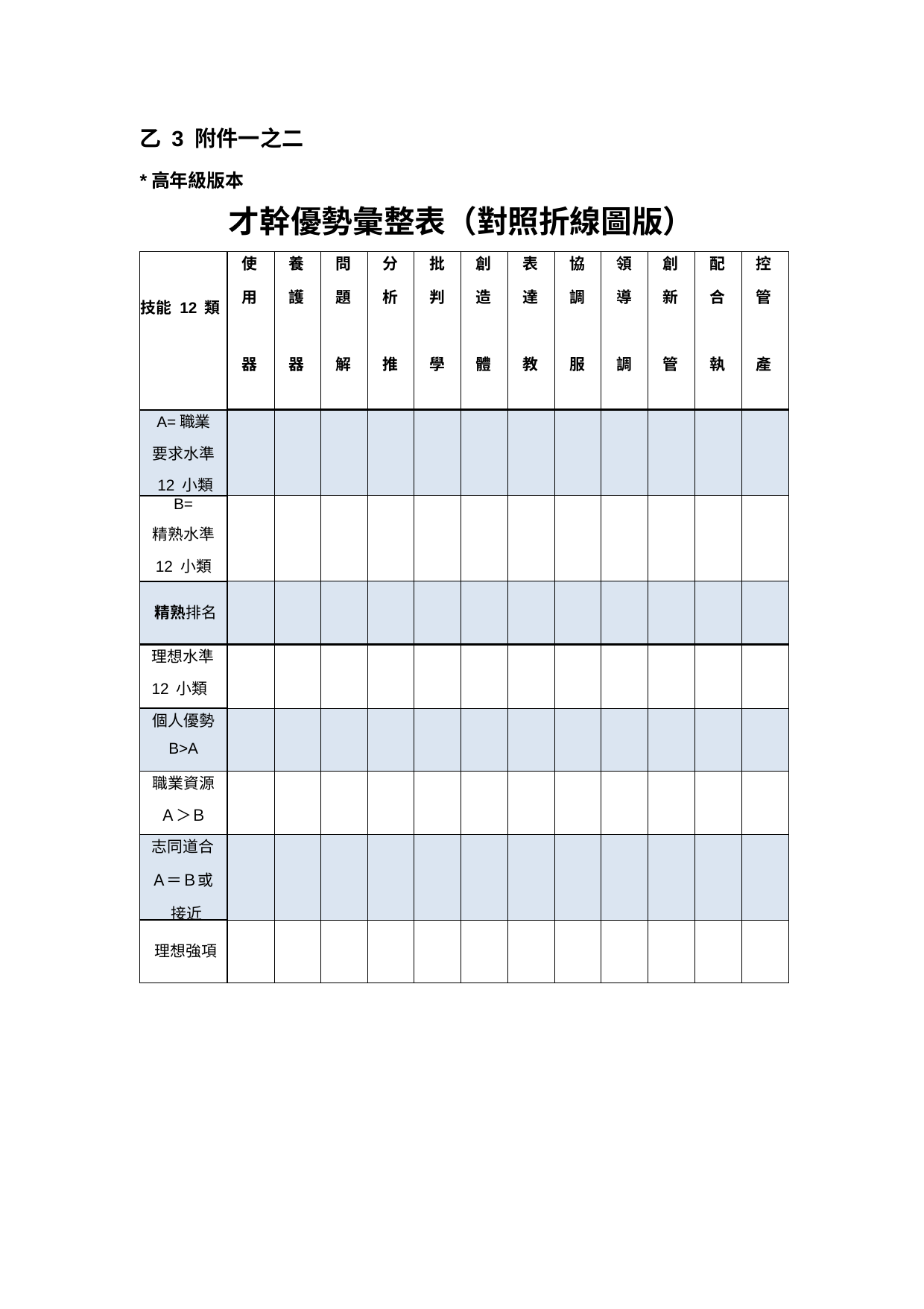

乙 3 附件一之二
*高年級版本
才幹優勢彙整表（對照折線圖版）
| 技能 12 類 | 使 用 器 物 | 養 護 器 物 | 問 題 解 決 | 分 析 推 理 | 批 判 學 習 | 創 造 體 驗 | 表 達 教 導 | 協 調 服 務 | 領 導 調 解 | 創 新 管 理 | 配 合 執 行 | 控 管 產 品 |
| --- | --- | --- | --- | --- | --- | --- | --- | --- | --- | --- | --- | --- |
| A=職業 要求水準 12 小類 |  |  |  |  |  |  |  |  |  |  |  |  |
| B= 精熟水準 12 小類 |  |  |  |  |  |  |  |  |  |  |  |  |
| 精熟排名 |  |  |  |  |  |  |  |  |  |  |  |  |
| 理想水準 12 小類 |  |  |  |  |  |  |  |  |  |  |  |  |
| 個人優勢 B>A |  |  |  |  |  |  |  |  |  |  |  |  |
| 職業資源 Ａ＞Ｂ |  |  |  |  |  |  |  |  |  |  |  |  |
| 志同道合 Ａ＝Ｂ或 接近 |  |  |  |  |  |  |  |  |  |  |  |  |
| 理想強項 |  |  |  |  |  |  |  |  |  |  |  |  |